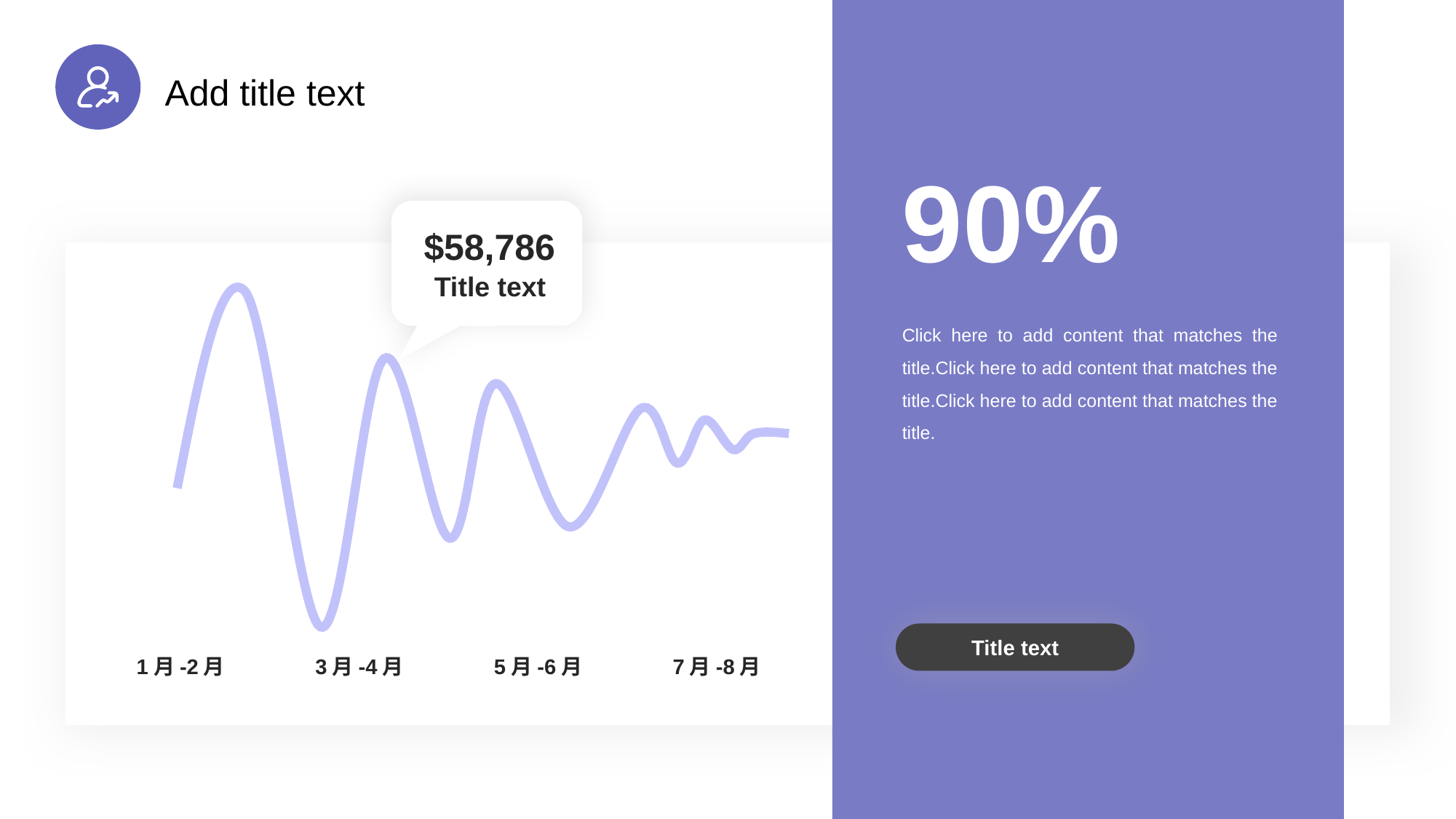

Add title text
90%
Click here to add content that matches the title.Click here to add content that matches the title.Click here to add content that matches the title.

$58,786
Title text

1月-2月
3月-4月
5月-6月
7月-8月
Title text